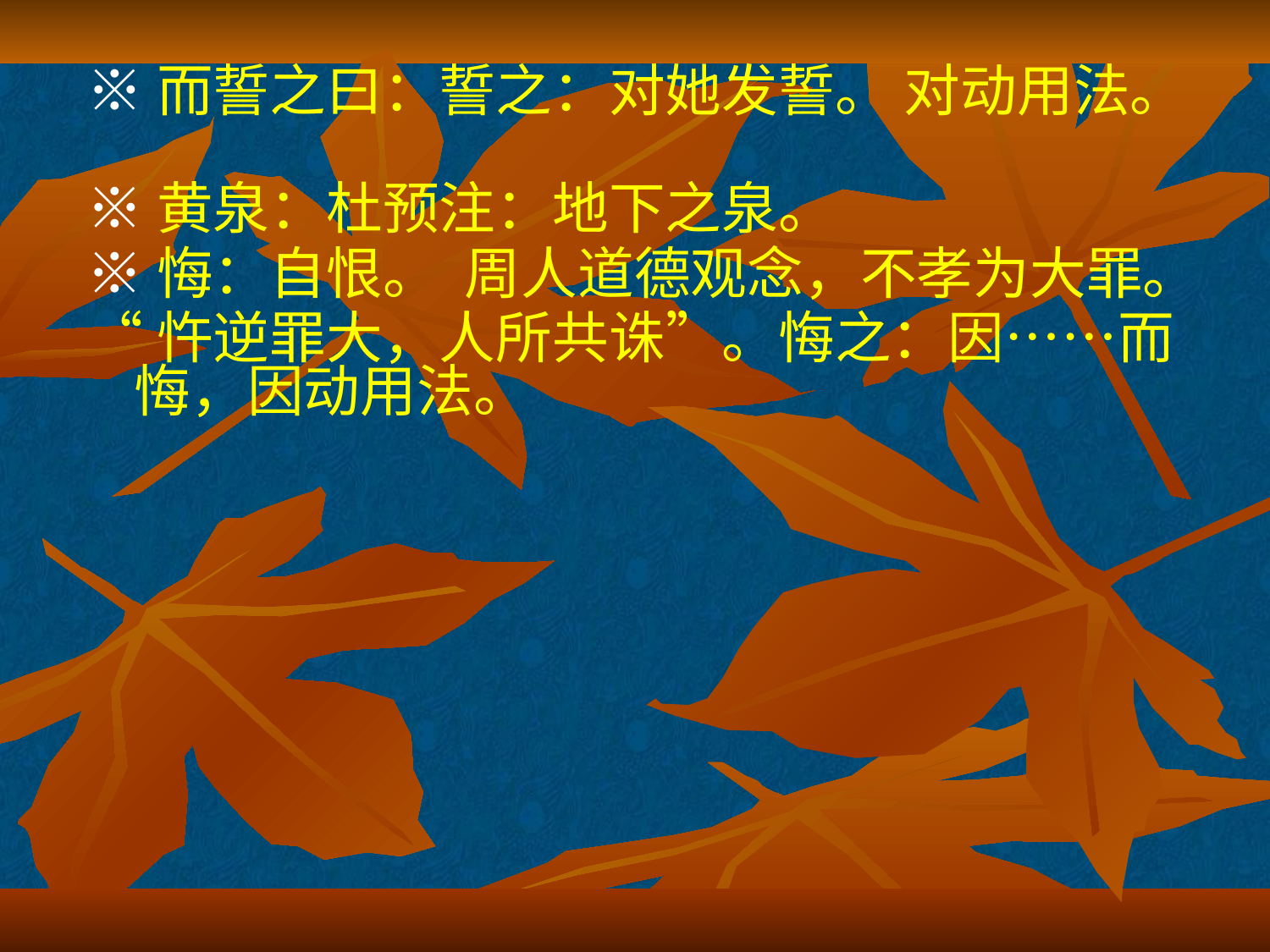

※而誓之曰：誓之：对她发誓。 对动用法。
※黄泉：杜预注：地下之泉。
※悔：自恨。  周人道德观念，不孝为大罪。
“忤逆罪大，人所共诛”。悔之：因……而悔，因动用法。